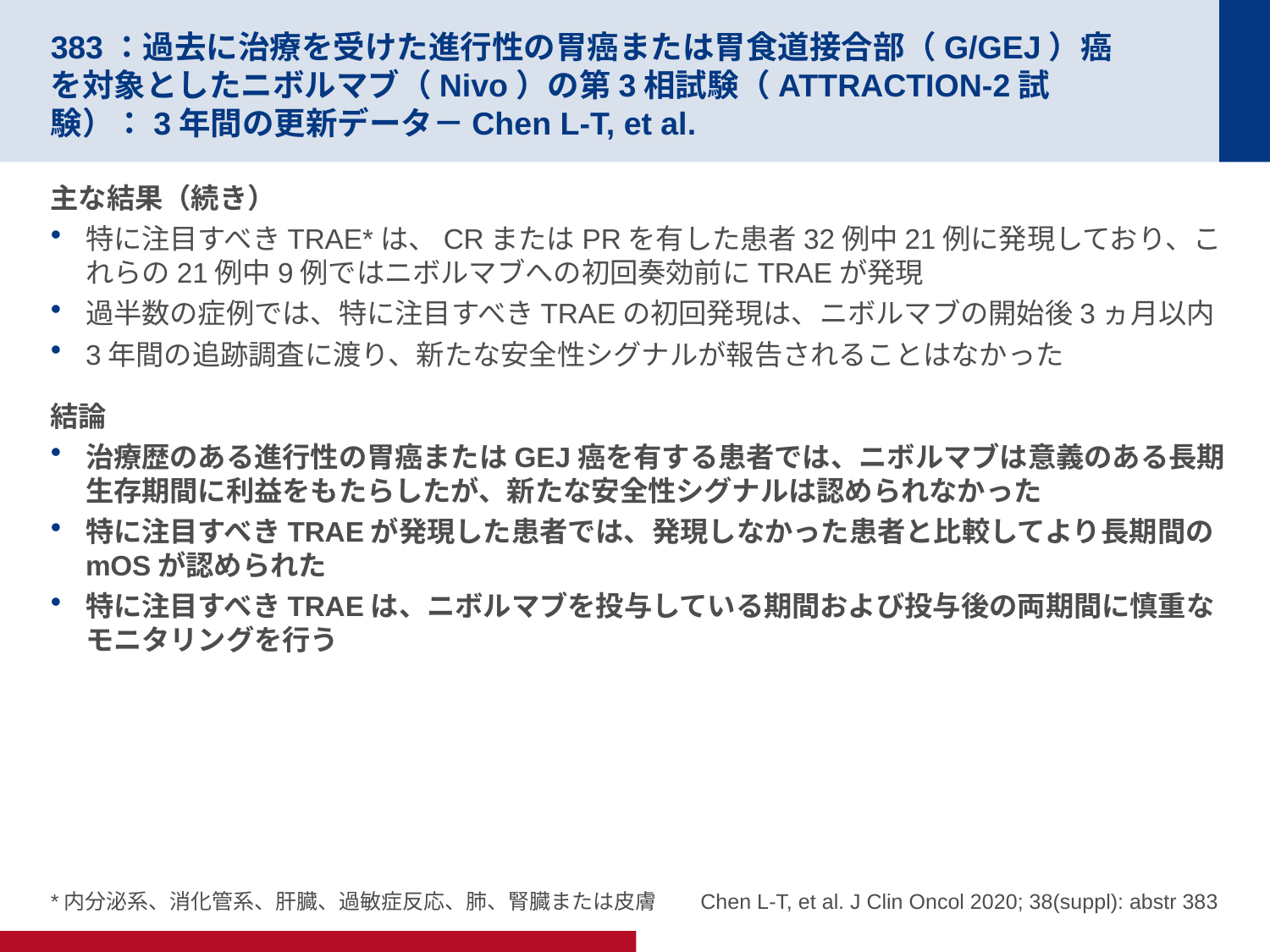

# 383：過去に治療を受けた進行性の胃癌または胃食道接合部（G/GEJ）癌を対象としたニボルマブ（Nivo）の第3相試験（ATTRACTION-2試験）：3年間の更新データ－Chen L-T, et al.
主な結果（続き）
特に注目すべきTRAE*は、CRまたはPRを有した患者32例中21例に発現しており、これらの21例中9例ではニボルマブへの初回奏効前にTRAEが発現
過半数の症例では、特に注目すべきTRAEの初回発現は、ニボルマブの開始後3ヵ月以内
3年間の追跡調査に渡り、新たな安全性シグナルが報告されることはなかった
結論
治療歴のある進行性の胃癌またはGEJ癌を有する患者では、ニボルマブは意義のある長期生存期間に利益をもたらしたが、新たな安全性シグナルは認められなかった
特に注目すべきTRAEが発現した患者では、発現しなかった患者と比較してより長期間のmOSが認められた
特に注目すべきTRAEは、ニボルマブを投与している期間および投与後の両期間に慎重なモニタリングを行う

*内分泌系、消化管系、肝臓、過敏症反応、肺、腎臓または皮膚
Chen L-T, et al. J Clin Oncol 2020; 38(suppl): abstr 383